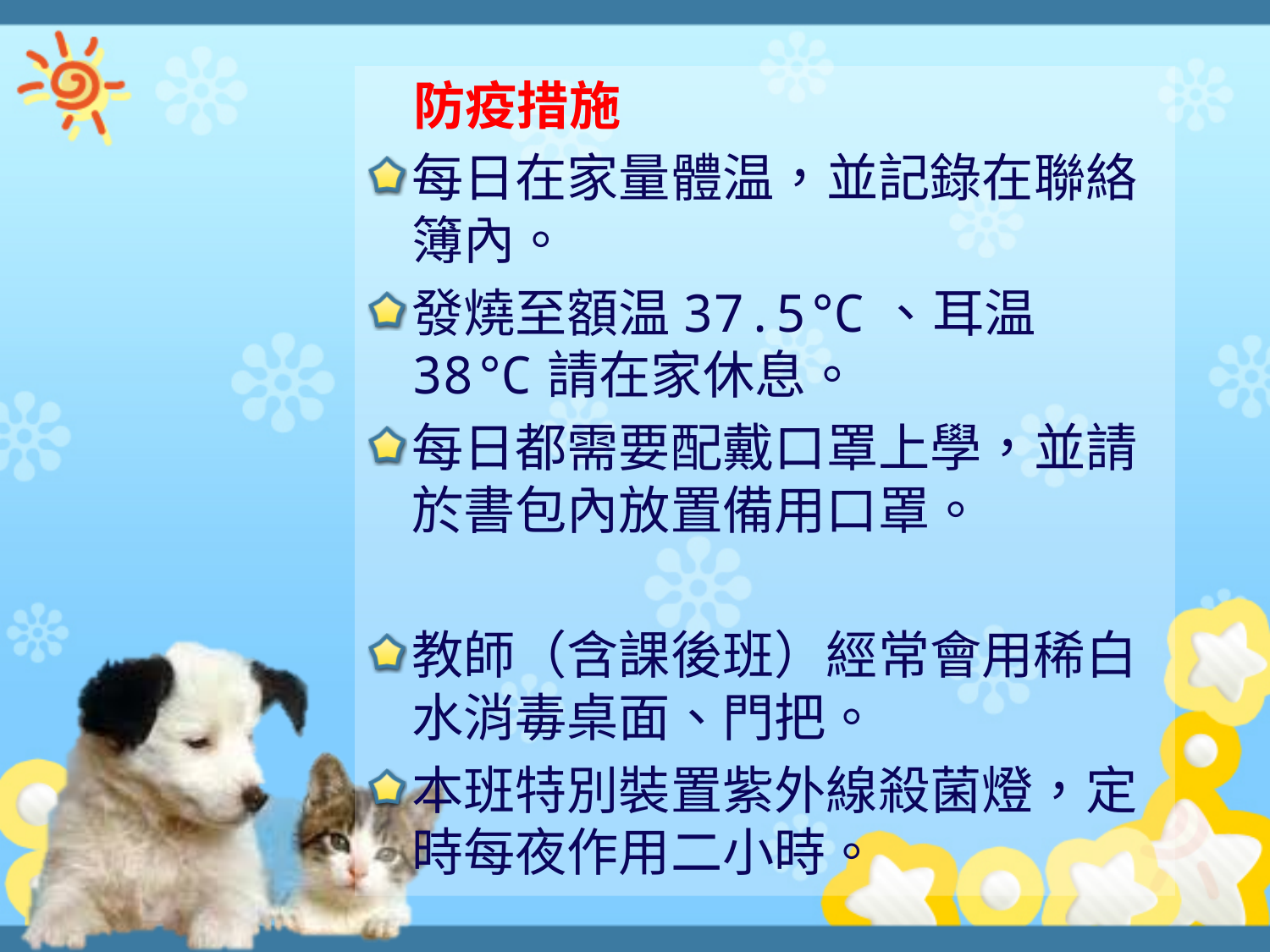

防疫措施
每日在家量體温，並記錄在聯絡簿內。
發燒至額温37.5℃、耳温38℃請在家休息。
每日都需要配戴口罩上學，並請於書包內放置備用口罩。

教師（含課後班）經常會用稀白水消毒桌面、門把。
本班特別裝置紫外線殺菌燈，定時每夜作用二小時。